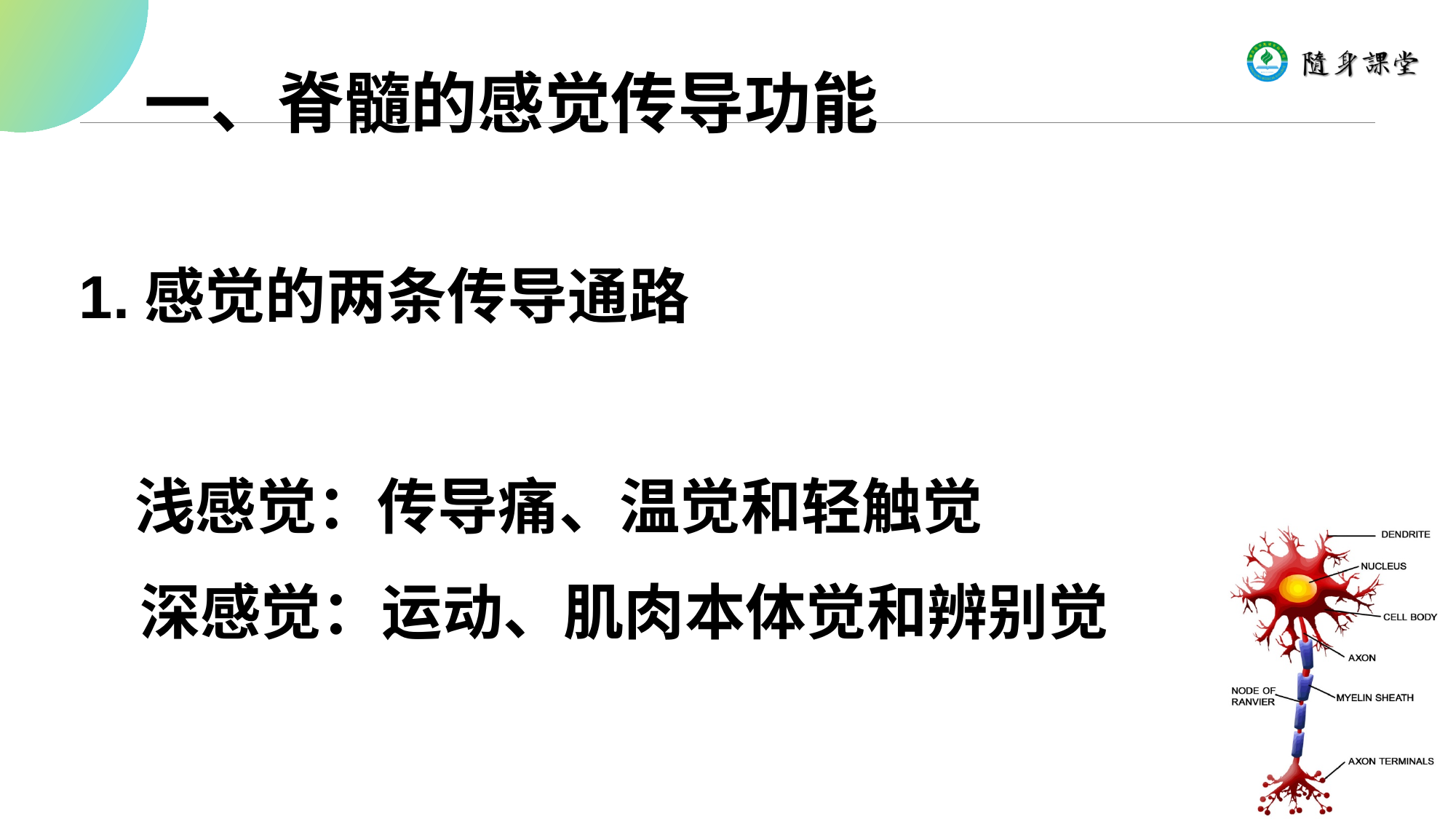

一、脊髓的感觉传导功能
1.感觉的两条传导通路

   浅感觉：传导痛、温觉和轻触觉
　深感觉：运动、肌肉本体觉和辨别觉